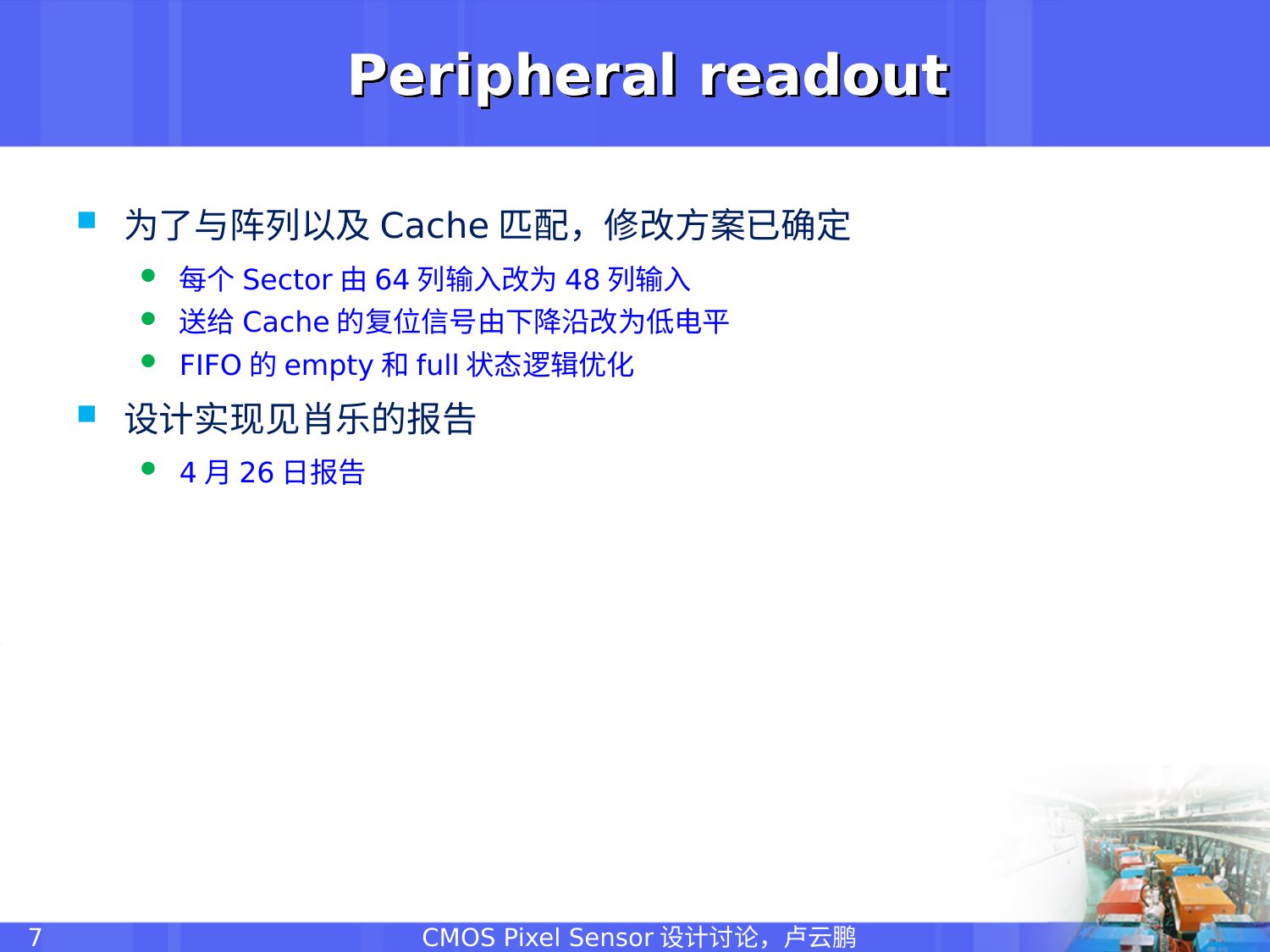

# Peripheral readout
为了与阵列以及Cache匹配，修改方案已确定
每个Sector由64列输入改为48列输入
送给Cache的复位信号由下降沿改为低电平
FIFO的empty和full状态逻辑优化
设计实现见肖乐的报告
4月26日报告
CMOS Pixel Sensor设计讨论，卢云鹏
7